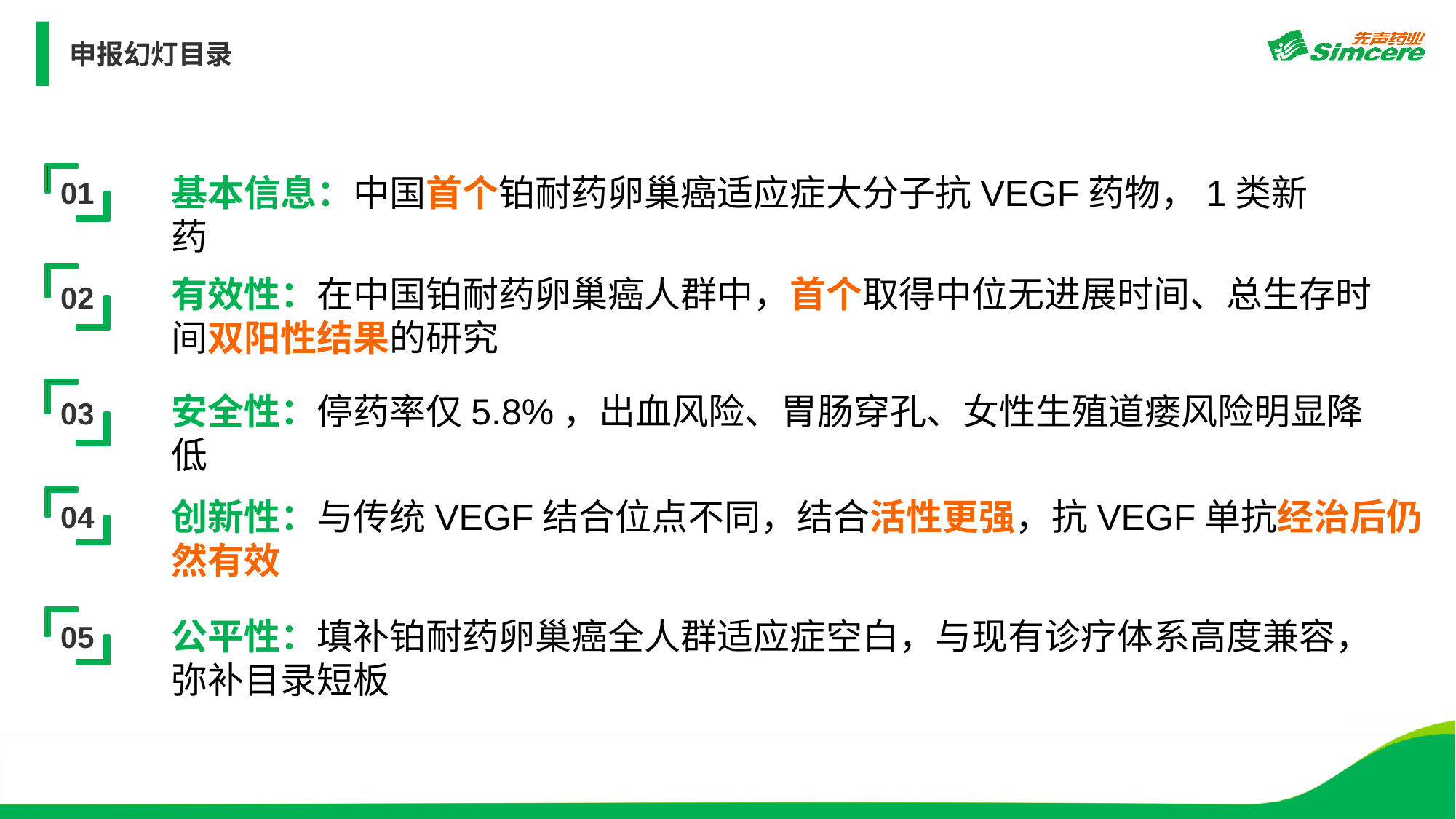

申报幻灯目录
01
基本信息：中国首个铂耐药卵巢癌适应症大分子抗VEGF药物，1类新药
02
安全性：停药率仅5.8%，出血风险、胃肠穿孔、女性生殖道瘘风险明显降低
有效性：在中国铂耐药卵巢癌人群中，首个取得中位无进展时间、总生存时间双阳性结果的研究
03
04
创新性：与传统VEGF结合位点不同，结合活性更强，抗VEGF单抗经治后仍然有效
05
公平性：填补铂耐药卵巢癌全人群适应症空白，与现有诊疗体系高度兼容，弥补目录短板